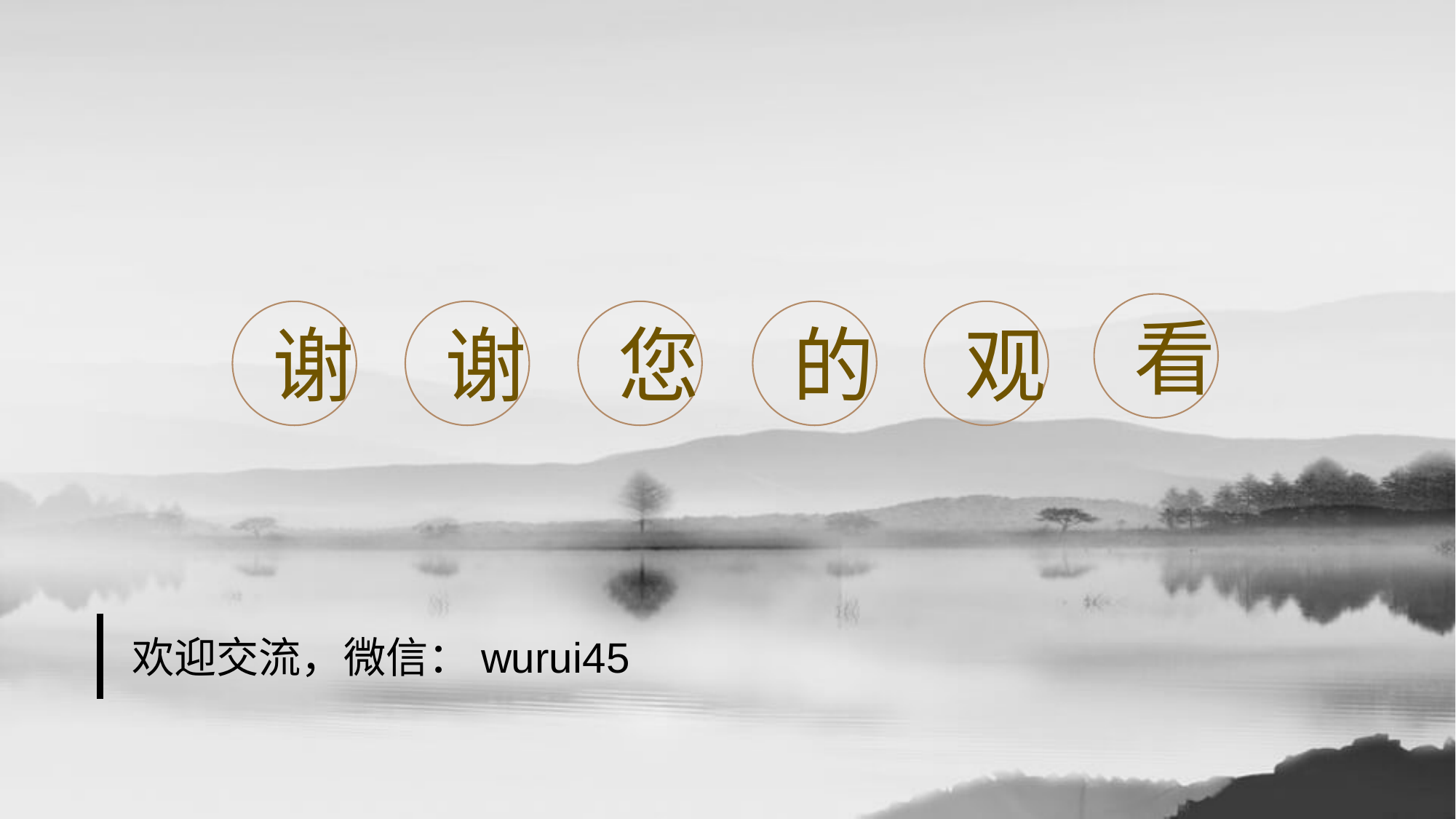

看
谢
谢
您
的
观
欢迎交流，微信：wurui45